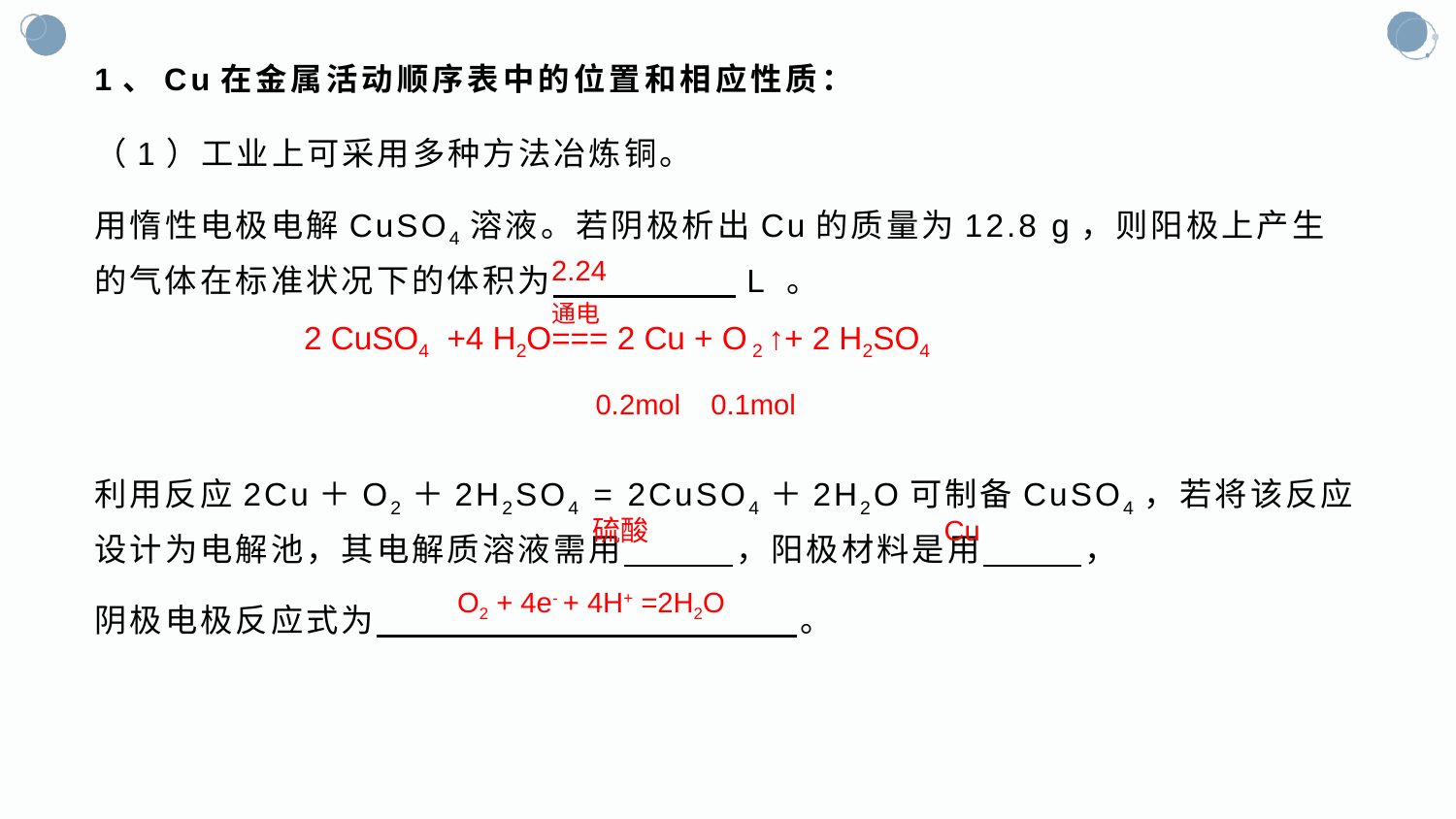

# 1、Cu在金属活动顺序表中的位置和相应性质：
（1）工业上可采用多种方法冶炼铜。
用惰性电极电解CuSO4溶液。若阴极析出Cu的质量为12.8 g，则阳极上产生的气体在标准状况下的体积为                  L 。

利用反应2Cu＋O2＋2H2SO4 = 2CuSO4＋2H2O可制备CuSO4，若将该反应设计为电解池，其电解质溶液需用 　   　，阳极材料是用　   　，
阴极电极反应式为　　　　　　　　　　　　。
2.24
通电
2 CuSO4  +4 H2O=== 2 Cu + O 2 ↑+ 2 H2SO4
0.1mol
0.2mol
硫酸
Cu
   O2 + 4e- + 4H+ =2H2O